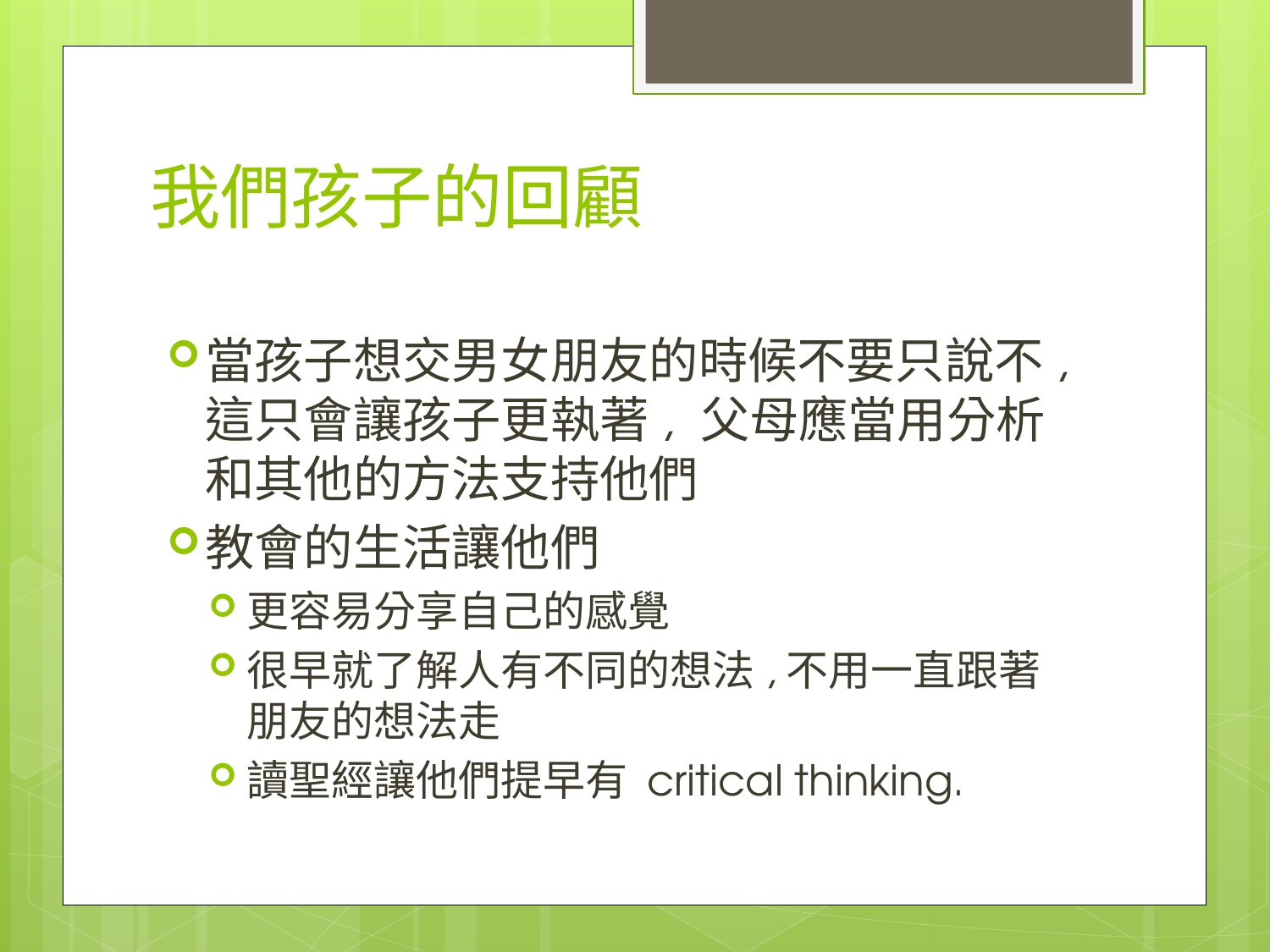

# 我們孩子的回顧
當孩子想交男女朋友的時候不要只說不, 這只會讓孩子更執著, 父母應當用分析和其他的方法支持他們
教會的生活讓他們
更容易分享自己的感覺
很早就了解人有不同的想法,不用一直跟著朋友的想法走
讀聖經讓他們提早有 critical thinking.